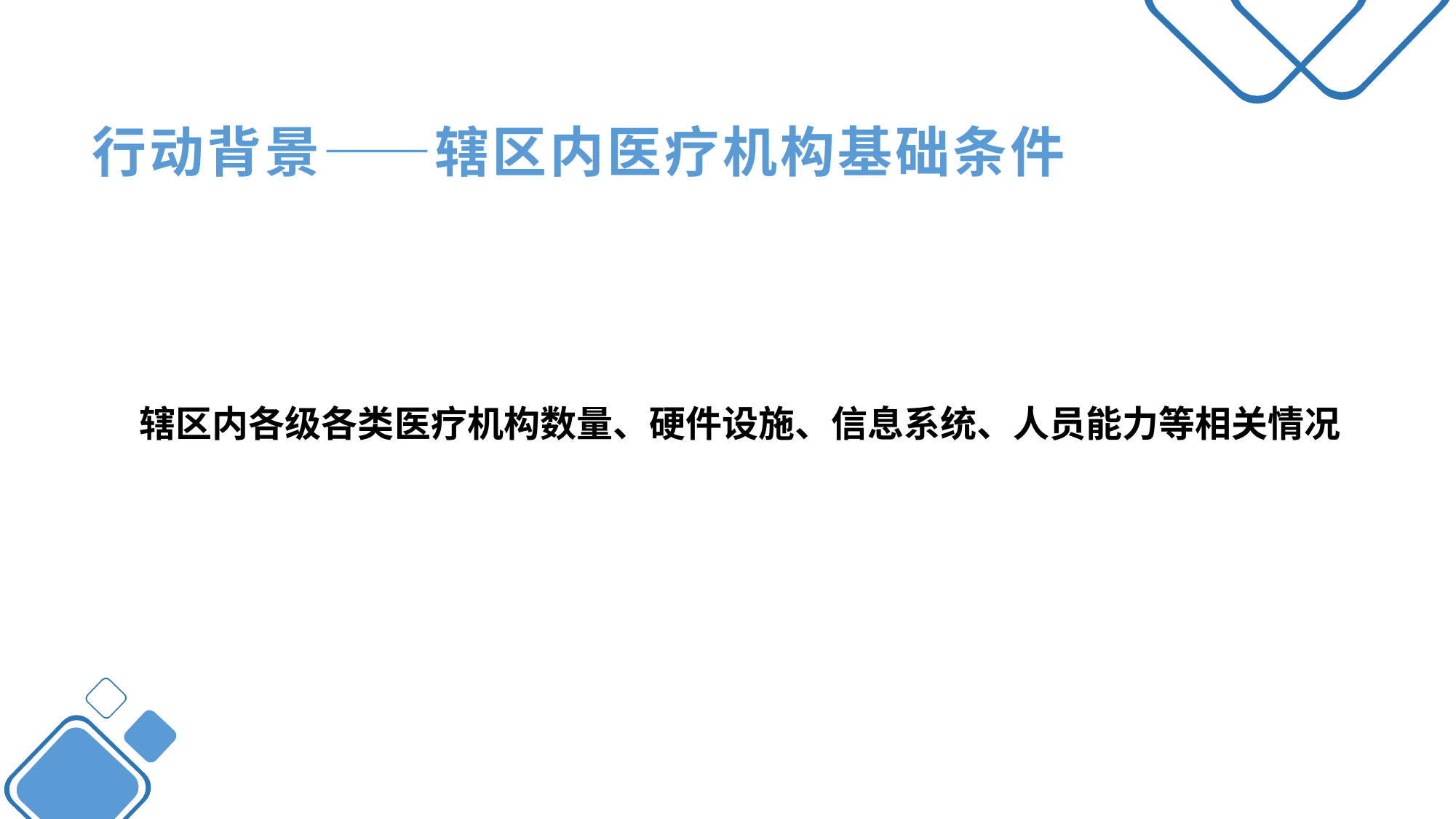

行动背景——辖区内医疗机构基础条件
辖区内各级各类医疗机构数量、硬件设施、信息系统、人员能力等相关情况